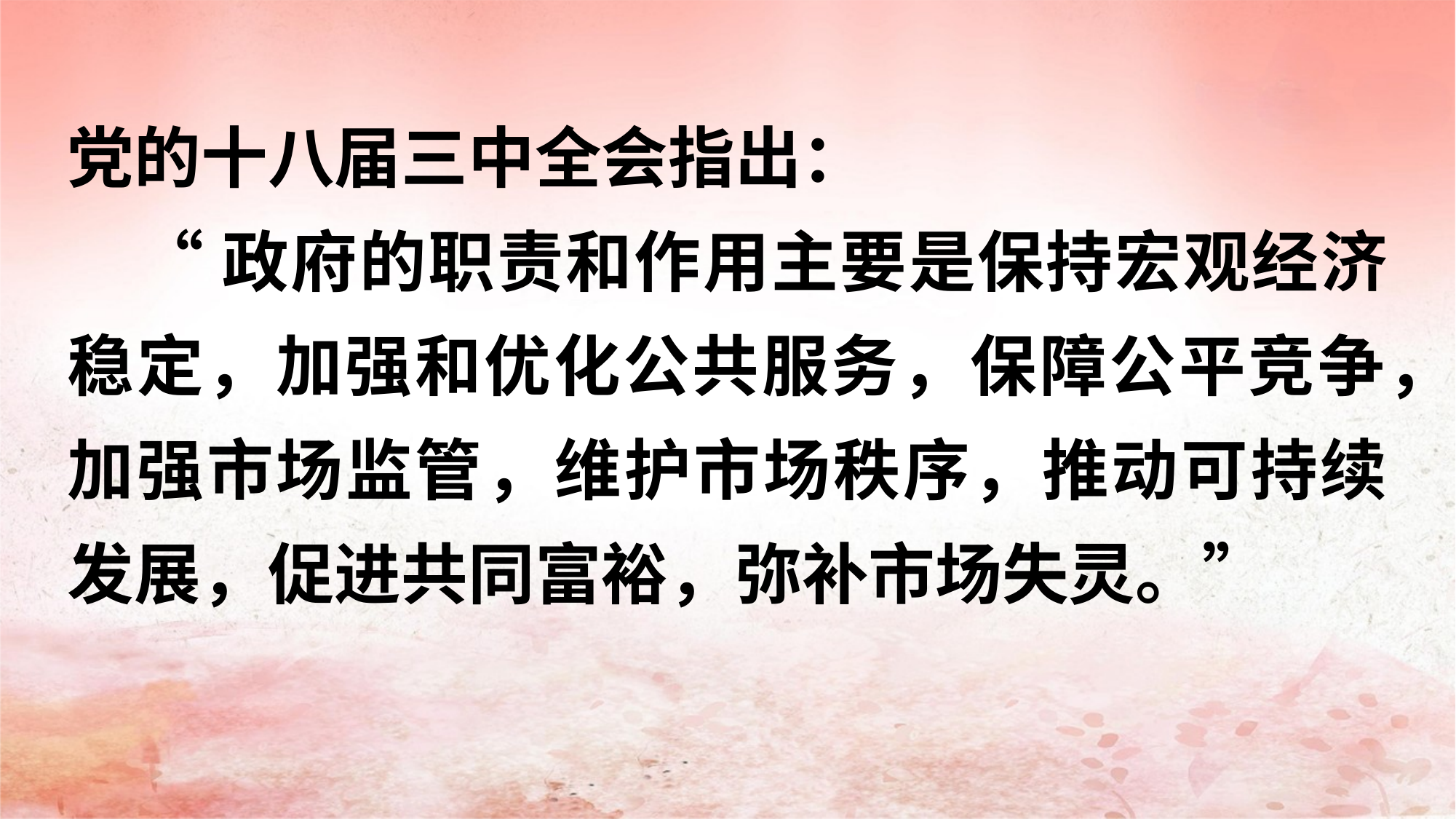

党的十八届三中全会指出：
    “政府的职责和作用主要是保持宏观经济稳定，加强和优化公共服务，保障公平竞争，加强市场监管，维护市场秩序，推动可持续发展，促进共同富裕，弥补市场失灵。”